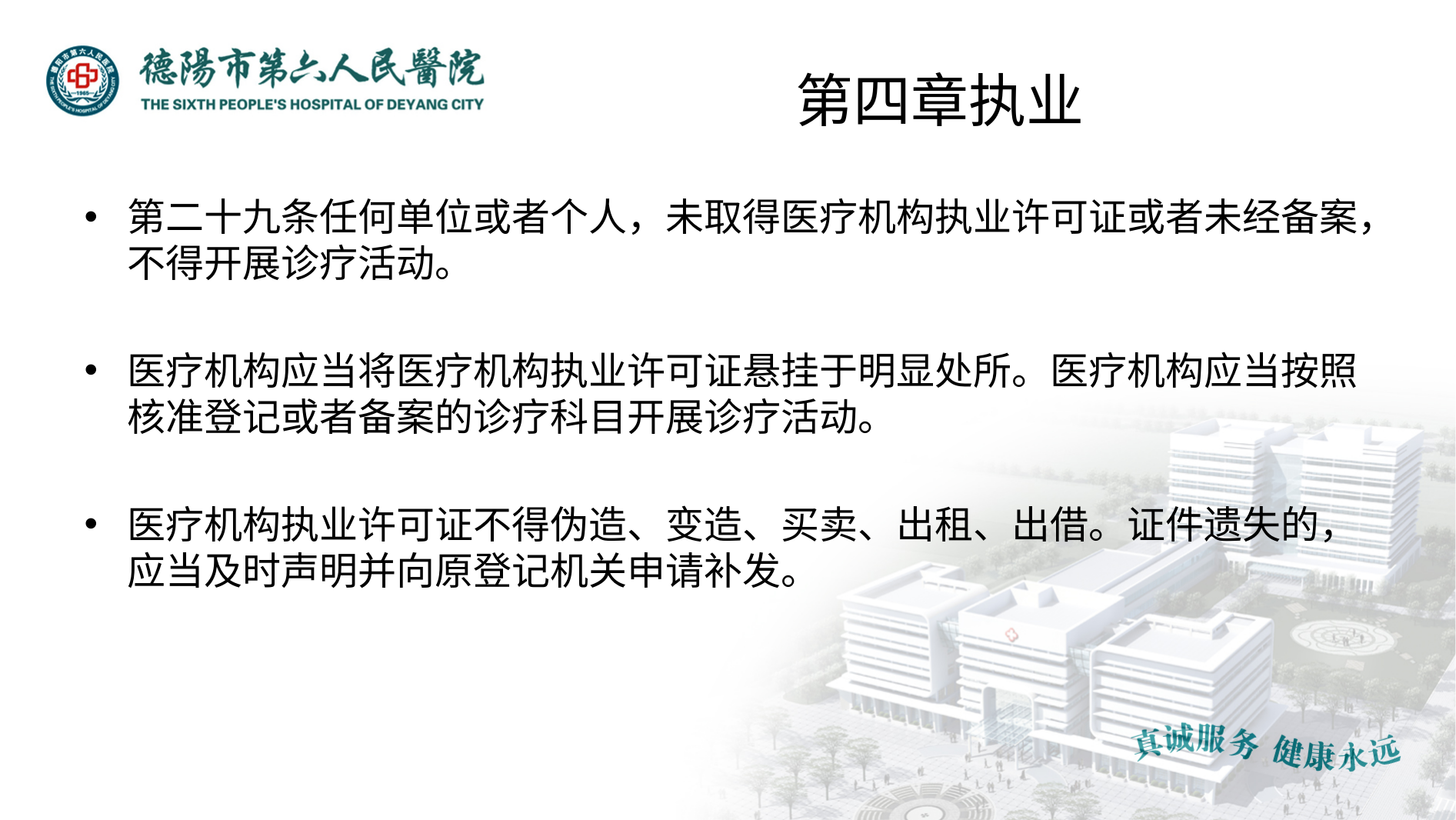

# 第四章执业
第二十九条任何单位或者个人，未取得医疗机构执业许可证或者未经备案，不得开展诊疗活动。

医疗机构应当将医疗机构执业许可证悬挂于明显处所。医疗机构应当按照核准登记或者备案的诊疗科目开展诊疗活动。

医疗机构执业许可证不得伪造、变造、买卖、出租、出借。证件遗失的，应当及时声明并向原登记机关申请补发。